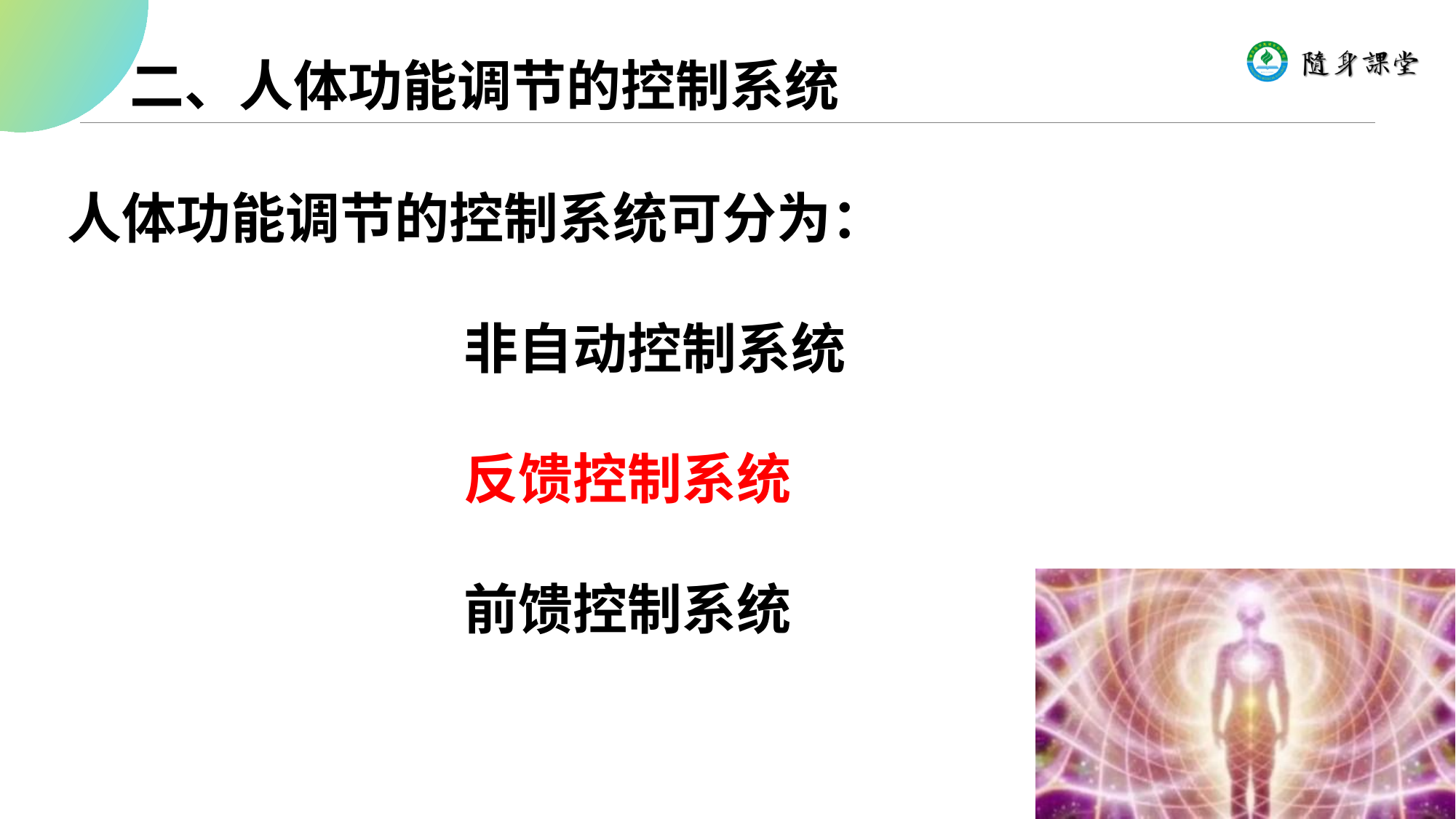

二、人体功能调节的控制系统

人体功能调节的控制系统可分为：
                               非自动控制系统
                               反馈控制系统
                               前馈控制系统